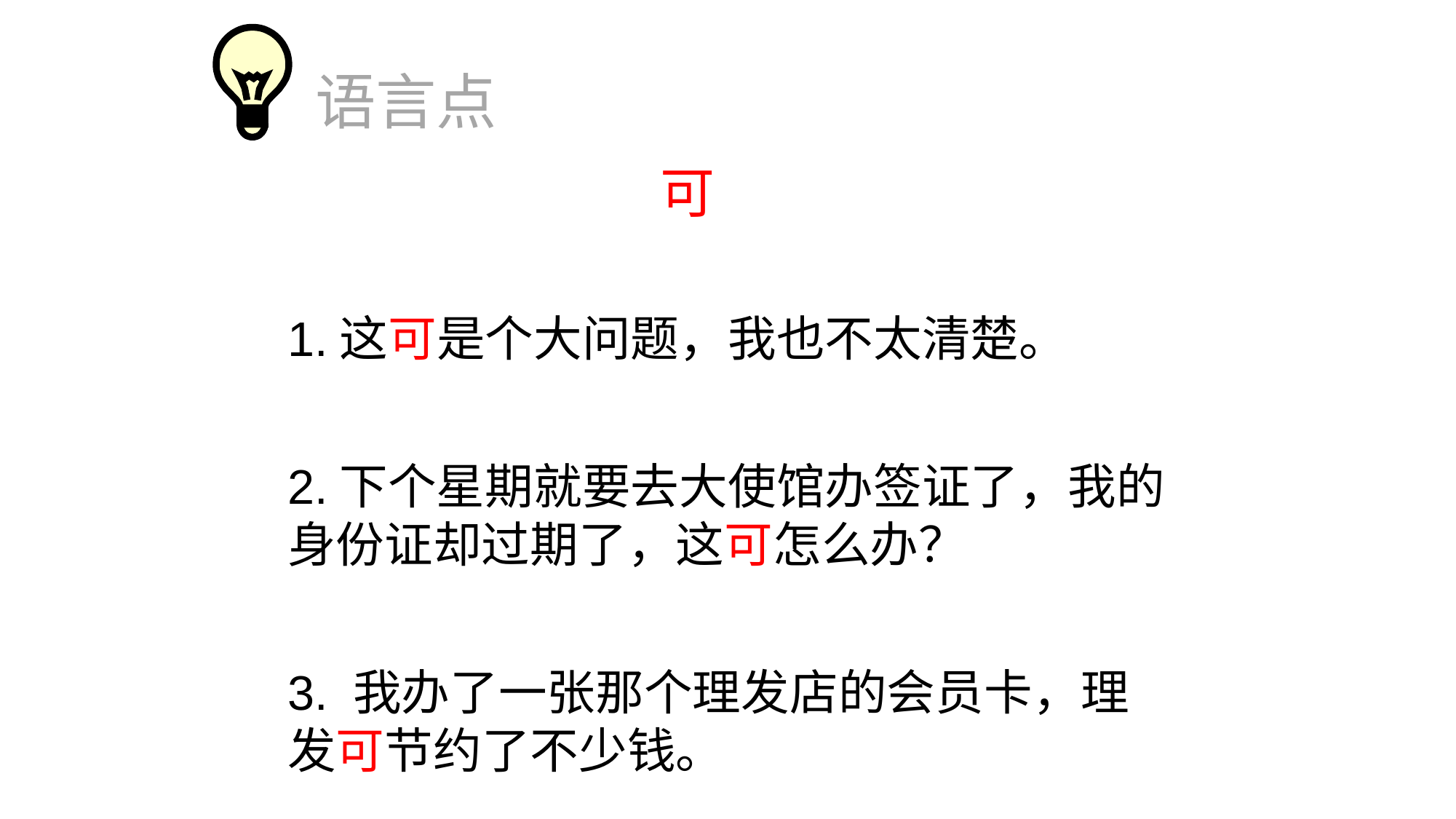

语言点
可
1.这可是个大问题，我也不太清楚。
2.下个星期就要去大使馆办签证了，我的身份证却过期了，这可怎么办？
3. 我办了一张那个理发店的会员卡，理发可节约了不少钱。